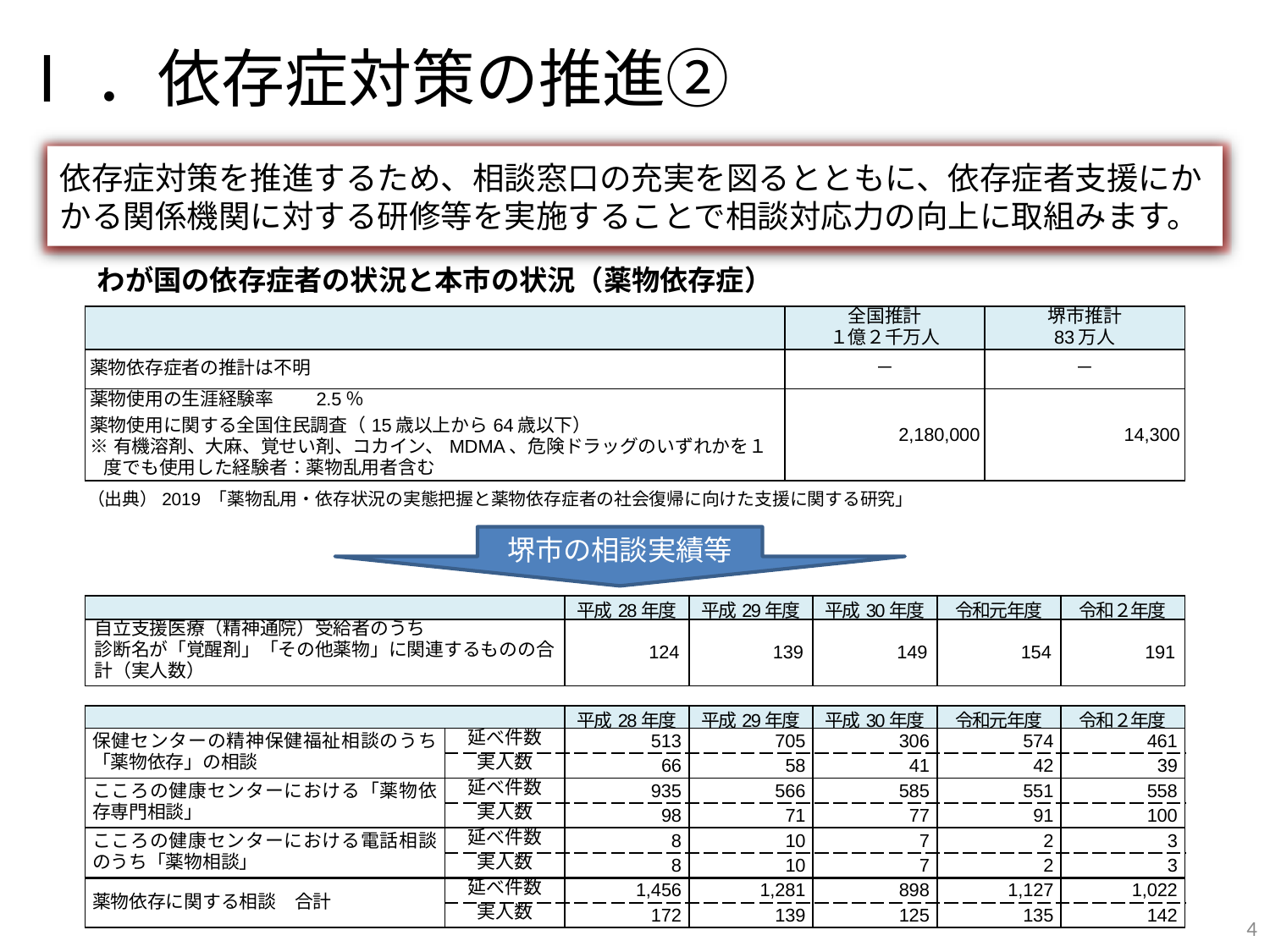

# Ⅰ．依存症対策の推進②
依存症対策を推進するため、相談窓口の充実を図るとともに、依存症者支援にかかる関係機関に対する研修等を実施することで相談対応力の向上に取組みます。
わが国の依存症者の状況と本市の状況（薬物依存症）
|  | 全国推計 １億２千万人 | 堺市推計 83万人 |
| --- | --- | --- |
| 薬物依存症者の推計は不明 | － | － |
| 薬物使用の生涯経験率　　2.5％ 薬物使用に関する全国住民調査（15歳以上から64歳以下） ※有機溶剤、大麻、覚せい剤、コカイン、MDMA、危険ドラッグのいずれかを１度でも使用した経験者：薬物乱用者含む | 2,180,000 | 14,300 |
（出典）2019 「薬物乱用・依存状況の実態把握と薬物依存症者の社会復帰に向けた支援に関する研究」
堺市の相談実績等
|  | 平成28年度 | 平成29年度 | 平成30年度 | 令和元年度 | 令和２年度 |
| --- | --- | --- | --- | --- | --- |
| 自立支援医療（精神通院）受給者のうち 診断名が「覚醒剤」「その他薬物」に関連するものの合計（実人数） | 124 | 139 | 149 | 154 | 191 |
|  |  | 平成28年度 | 平成29年度 | 平成30年度 | 令和元年度 | 令和２年度 |
| --- | --- | --- | --- | --- | --- | --- |
| 保健センターの精神保健福祉相談のうち「薬物依存」の相談 | 延べ件数 | 513 | 705 | 306 | 574 | 461 |
|  | 実人数 | 66 | 58 | 41 | 42 | 39 |
| こころの健康センターにおける「薬物依存専門相談」 | 延べ件数 | 935 | 566 | 585 | 551 | 558 |
|  | 実人数 | 98 | 71 | 77 | 91 | 100 |
| こころの健康センターにおける電話相談のうち「薬物相談」 | 延べ件数 | 8 | 10 | 7 | 2 | 3 |
|  | 実人数 | 8 | 10 | 7 | 2 | 3 |
| 薬物依存に関する相談　合計 | 延べ件数 | 1,456 | 1,281 | 898 | 1,127 | 1,022 |
|  | 実人数 | 172 | 139 | 125 | 135 | 142 |
4